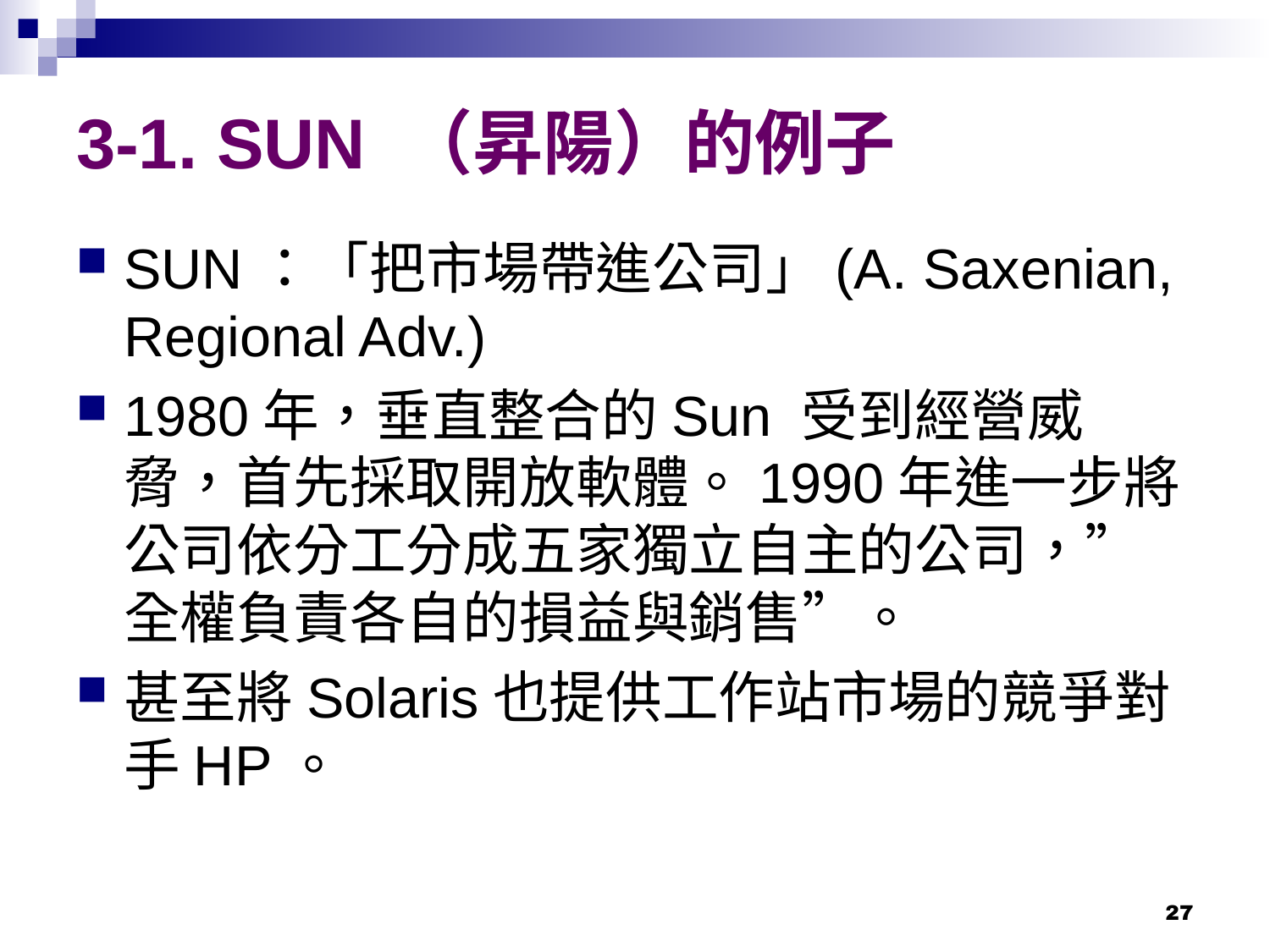

# 3-1. SUN （昇陽）的例子
SUN：「把市場帶進公司」(A. Saxenian, Regional Adv.)
1980年，垂直整合的Sun 受到經營威脅，首先採取開放軟體。1990年進一步將公司依分工分成五家獨立自主的公司，”全權負責各自的損益與銷售”。
甚至將Solaris也提供工作站市場的競爭對手HP。
27